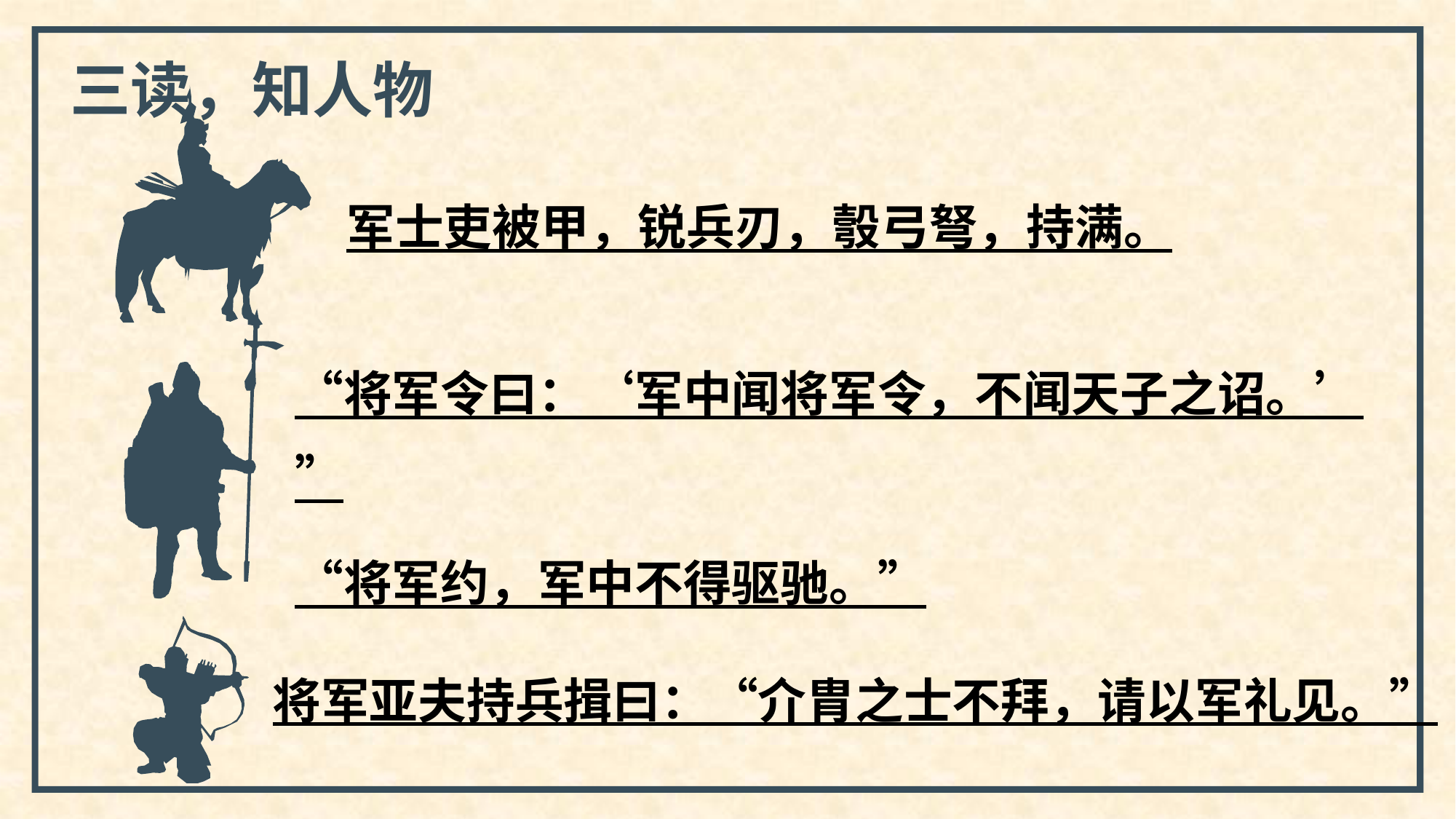

三读，知人物

军士吏被甲，锐兵刃，彀弓弩，持满。

“将军令曰：‘军中闻将军令，不闻天子之诏。’”
“将军约，军中不得驱驰。”

将军亚夫持兵揖曰：“介胄之士不拜，请以军礼见。”